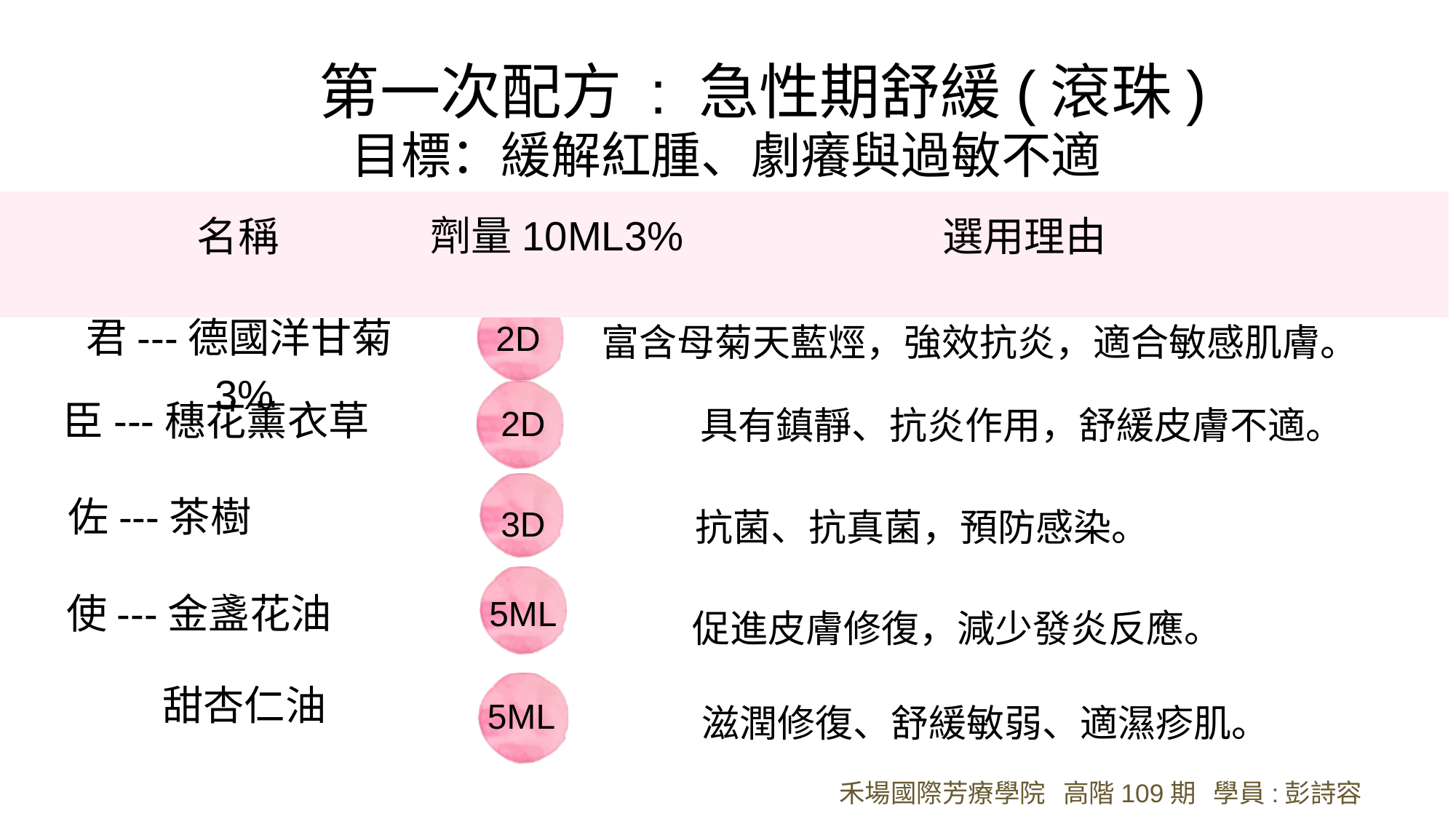

第一次配方 : 急性期舒緩(滾珠)
目標：緩解紅腫、劇癢與過敏不適
|  |
| --- |
劑量10ML3%
名稱
選用理由

君---德國洋甘菊3%
2D
富含母菊天藍烴，強效抗炎，適合敏感肌膚。

臣---穗花薰衣草
具有鎮靜、抗炎作用，舒緩皮膚不適。
2D

佐---茶樹
3D
抗菌、抗真菌，預防感染。

使---金盞花油
5ML
促進皮膚修復，減少發炎反應。
甜杏仁油

5ML
滋潤修復、舒緩敏弱、適濕疹肌。
禾場國際芳療學院   高階109期   學員:彭詩容